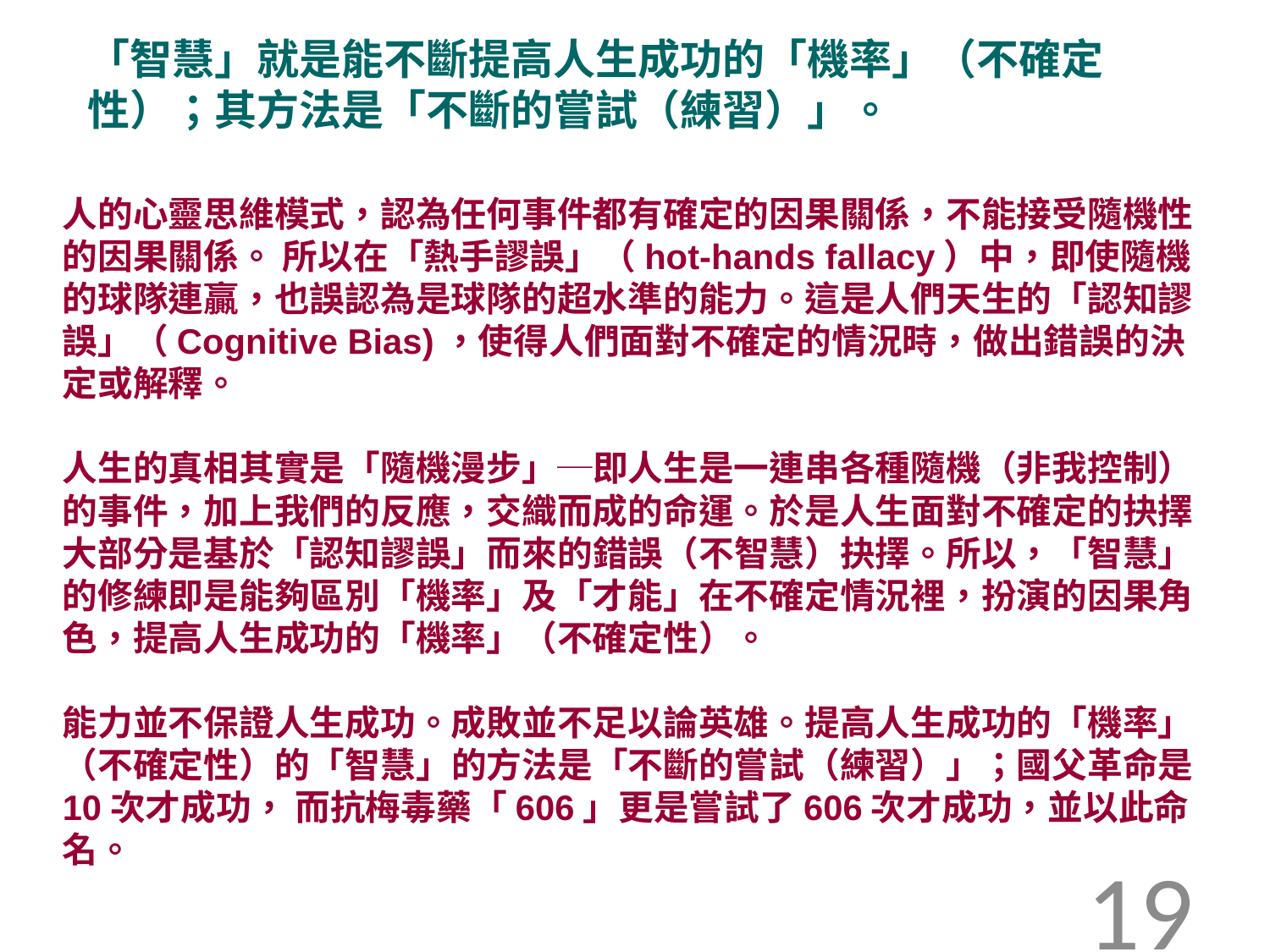

「智慧」就是能不斷提高人生成功的「機率」（不確定性）；其方法是「不斷的嘗試（練習）」。
人的心靈思維模式，認為任何事件都有確定的因果關係，不能接受隨機性的因果關係。 所以在「熱手謬誤」（hot-hands fallacy）中，即使隨機的球隊連贏，也誤認為是球隊的超水準的能力。這是人們天生的「認知謬誤」（Cognitive Bias)，使得人們面對不確定的情況時，做出錯誤的決定或解釋。

人生的真相其實是「隨機漫步」─即人生是一連串各種隨機（非我控制）的事件，加上我們的反應，交織而成的命運。於是人生面對不確定的抉擇大部分是基於「認知謬誤」而來的錯誤（不智慧）抉擇。所以，「智慧」的修練即是能夠區別「機率」及「才能」在不確定情況裡，扮演的因果角色，提高人生成功的「機率」（不確定性）。

能力並不保證人生成功。成敗並不足以論英雄。提高人生成功的「機率」（不確定性）的「智慧」的方法是「不斷的嘗試（練習）」；國父革命是10次才成功， 而抗梅毒藥「606」更是嘗試了606次才成功，並以此命名。
19